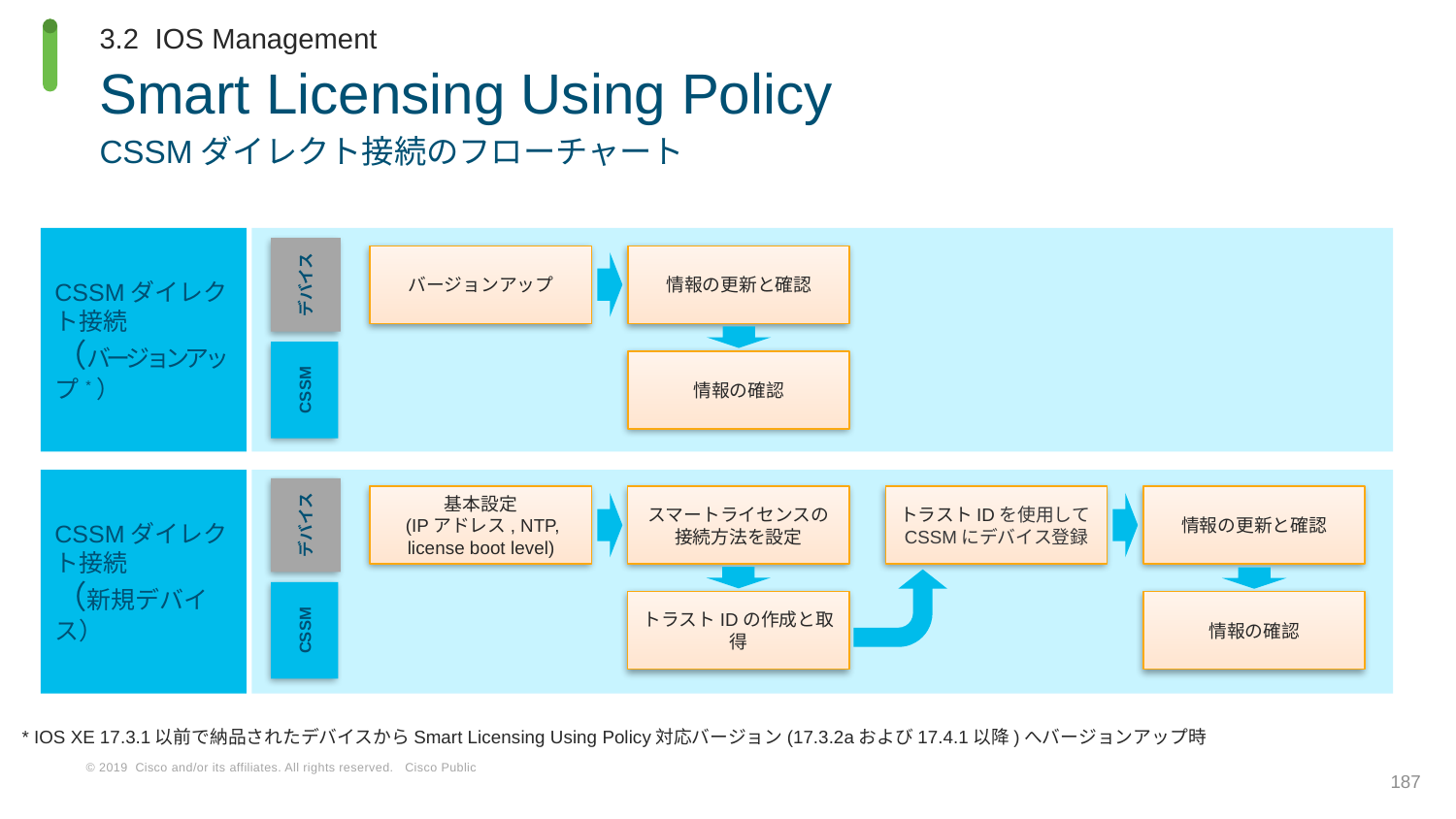

3.2  IOS Management
# Smart Licensing Using Policy
CSSMダイレクト接続のフローチャート
CSSMダイレクト接続
（バージョンアップ *）

バージョンアップ
情報の更新と確認
デバイス

情報の確認
CSSM
CSSMダイレクト接続
（新規デバイス）

基本設定
 (IPアドレス, NTP,
license boot level)
スマートライセンスの
接続方法を設定
トラストIDを使用してCSSMにデバイス登録
情報の更新と確認
デバイス

トラストIDの作成と取得
情報の確認
CSSM
* IOS XE 17.3.1以前で納品されたデバイスからSmart Licensing Using Policy対応バージョン(17.3.2aおよび17.4.1以降)へバージョンアップ時
187